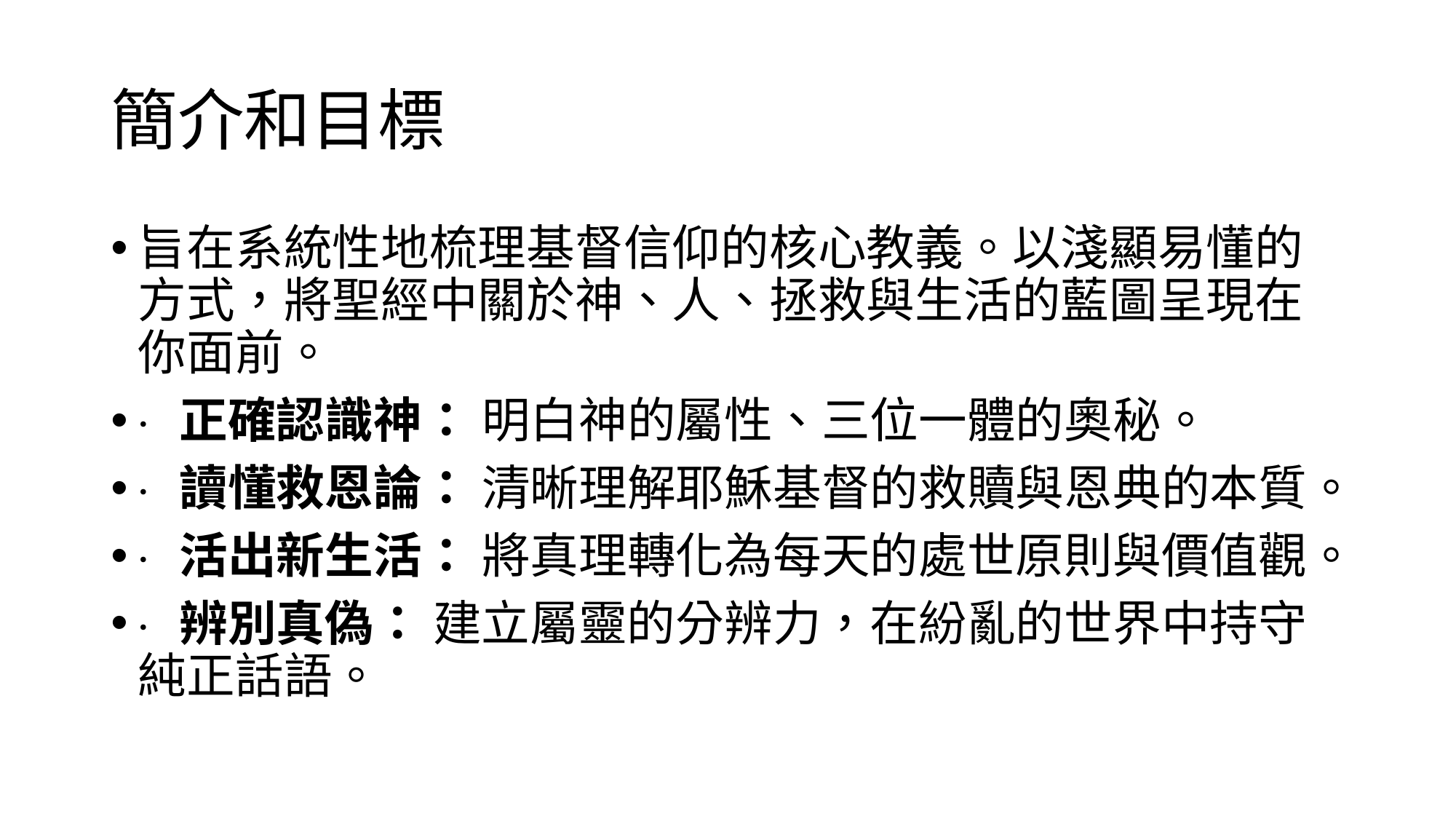

# 簡介和目標
旨在系統性地梳理基督信仰的核心教義。以淺顯易懂的方式，將聖經中關於神、人、拯救與生活的藍圖呈現在你面前。
·  正確認識神： 明白神的屬性、三位一體的奧秘。
·  讀懂救恩論： 清晰理解耶穌基督的救贖與恩典的本質。
·  活出新生活： 將真理轉化為每天的處世原則與價值觀。
·  辨別真偽： 建立屬靈的分辨力，在紛亂的世界中持守純正話語。